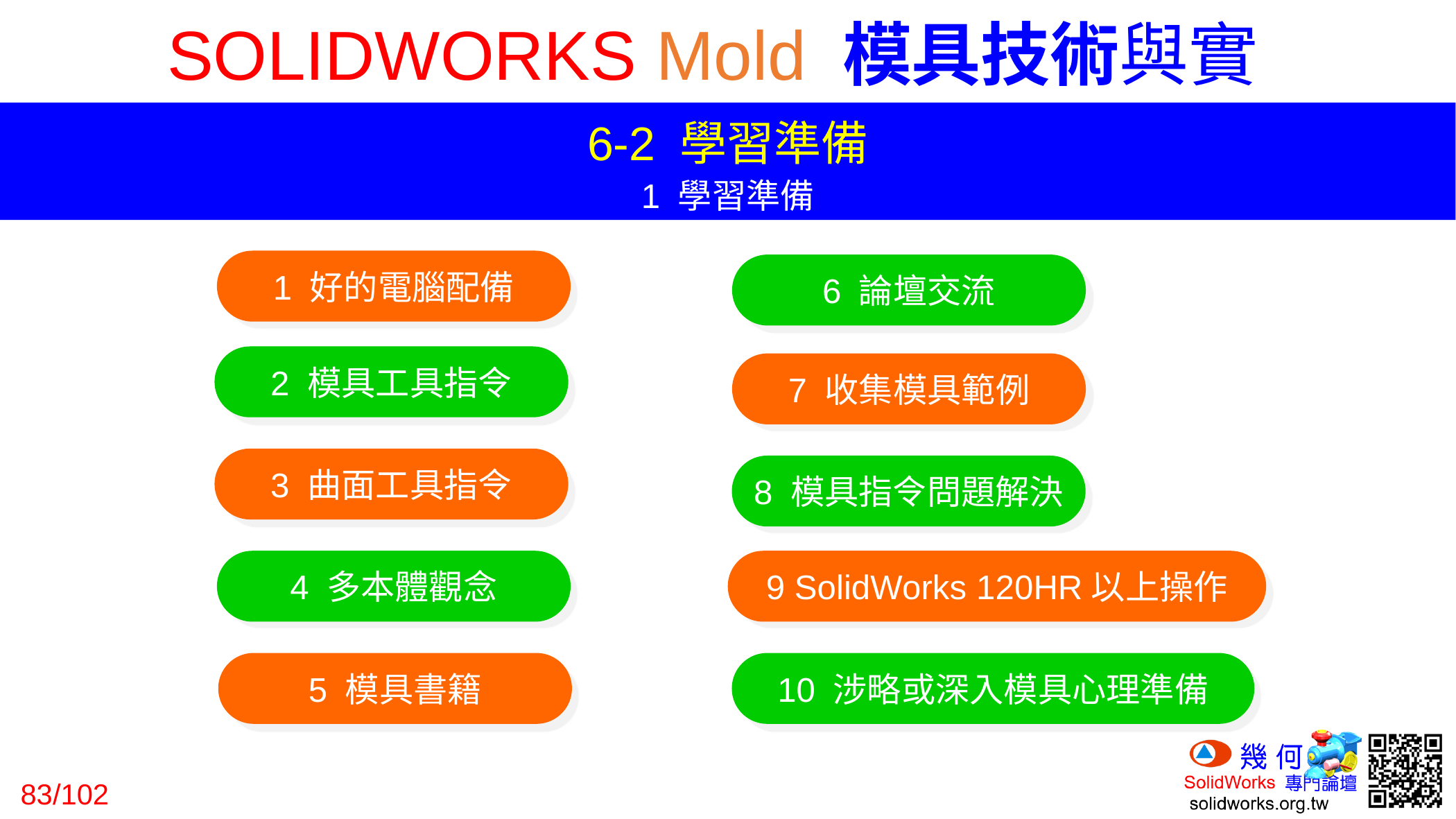

6-2 學習準備
1 學習準備
1 好的電腦配備
6 論壇交流
2 模具工具指令
7 收集模具範例
3 曲面工具指令
8 模具指令問題解決
4 多本體觀念
9 SolidWorks 120HR以上操作
5 模具書籍
10 涉略或深入模具心理準備